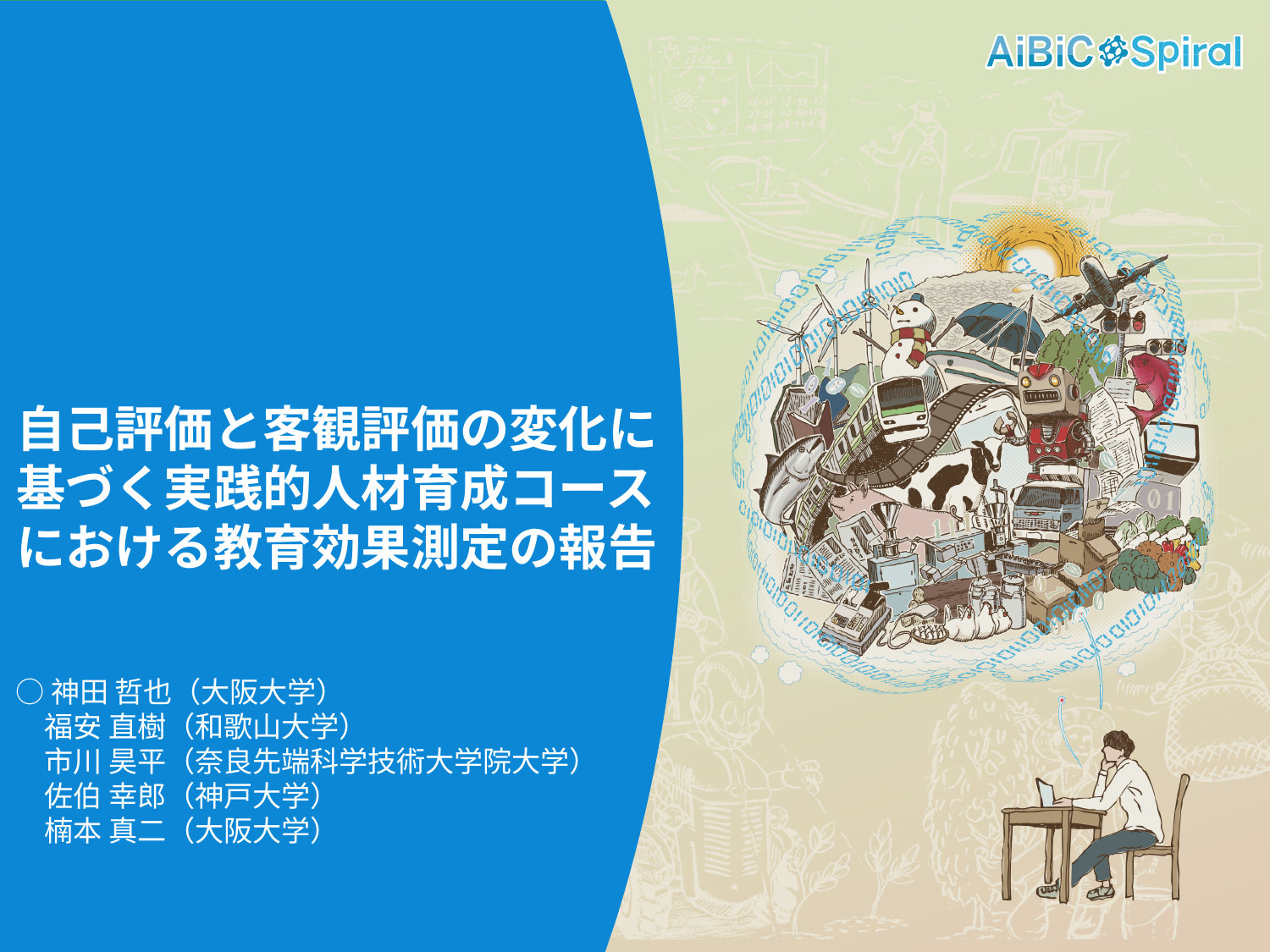

# 自己評価と客観評価の変化に基づく実践的人材育成コースにおける教育効果測定の報告
○神田 哲也（大阪大学）
　福安 直樹（和歌山大学）
　市川 昊平（奈良先端科学技術大学院大学）
　佐伯 幸郎（神戸大学）
　楠本 真二（大阪大学）